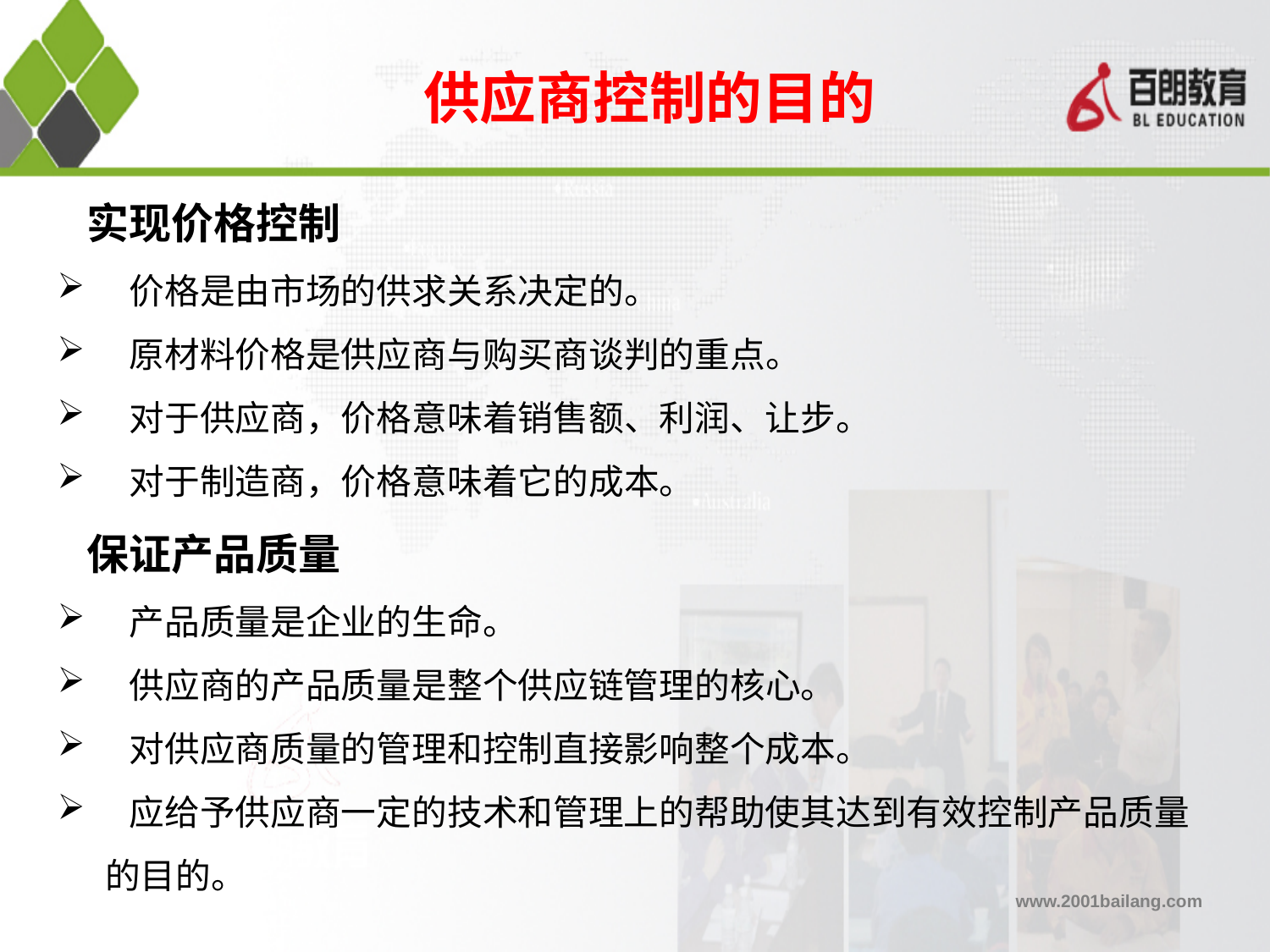

供应商控制的目的
  实现价格控制
  价格是由市场的供求关系决定的。
  原材料价格是供应商与购买商谈判的重点。
  对于供应商，价格意味着销售额、利润、让步。
  对于制造商，价格意味着它的成本。
  保证产品质量
  产品质量是企业的生命。
  供应商的产品质量是整个供应链管理的核心。
  对供应商质量的管理和控制直接影响整个成本。
  应给予供应商一定的技术和管理上的帮助使其达到有效控制产品质量的目的。